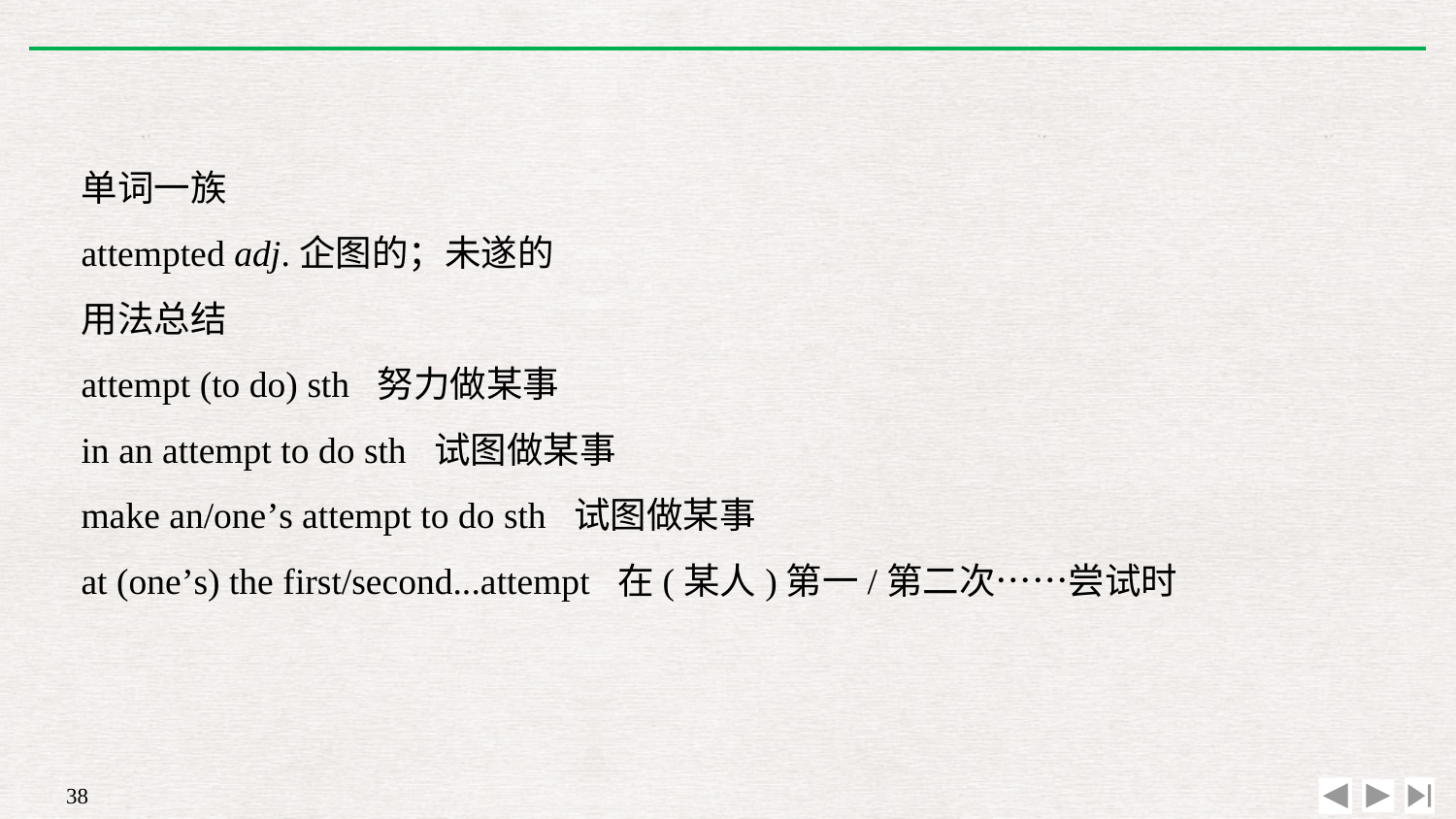

单词一族
attempted adj.企图的；未遂的
用法总结
attempt (to do) sth  努力做某事
in an attempt to do sth  试图做某事
make an/one’s attempt to do sth  试图做某事
at (one’s) the first/second...attempt  在(某人)第一/第二次……尝试时